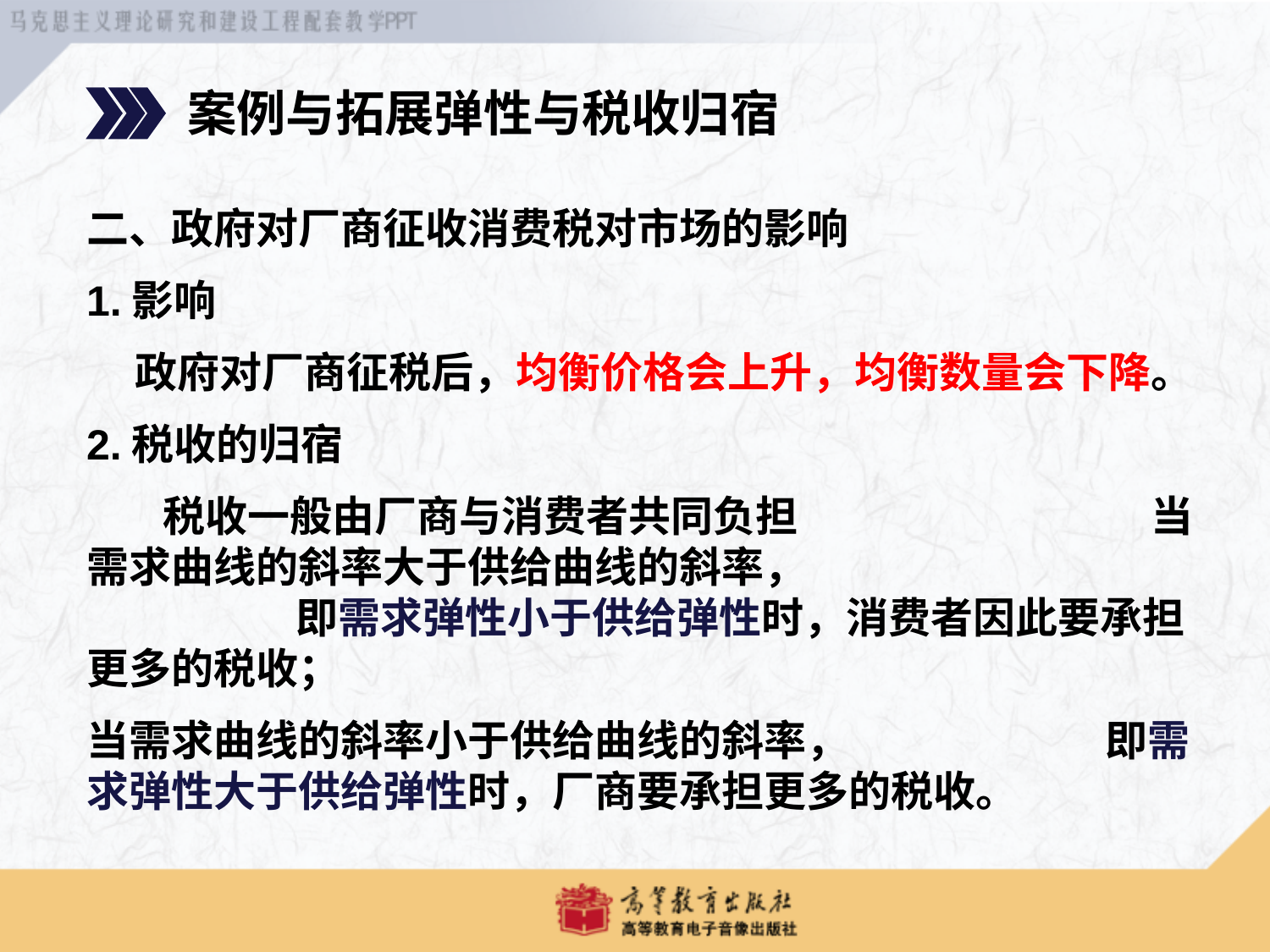

案例与拓展弹性与税收归宿

二、政府对厂商征收消费税对市场的影响
1.影响
    政府对厂商征税后，均衡价格会上升，均衡数量会下降。
2.税收的归宿
       税收一般由厂商与消费者共同负担                                     当需求曲线的斜率大于供给曲线的斜率，                                                               即需求弹性小于供给弹性时，消费者因此要承担更多的税收；
当需求曲线的斜率小于供给曲线的斜率，                           即需求弹性大于供给弹性时，厂商要承担更多的税收。